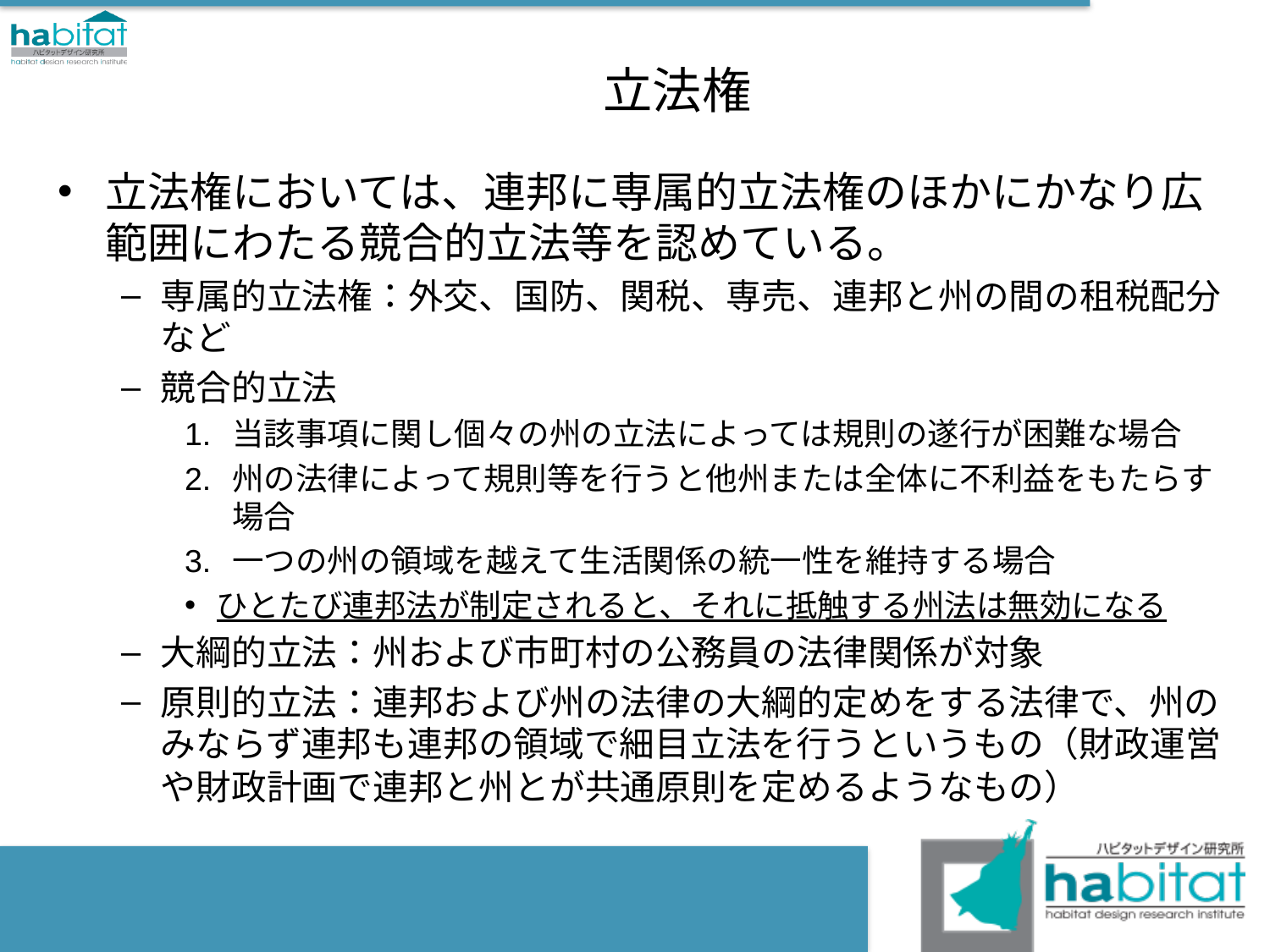

# 立法権
立法権においては、連邦に専属的立法権のほかにかなり広範囲にわたる競合的立法等を認めている。
専属的立法権：外交、国防、関税、専売、連邦と州の間の租税配分など
競合的立法
当該事項に関し個々の州の立法によっては規則の遂行が困難な場合
州の法律によって規則等を行うと他州または全体に不利益をもたらす場合
一つの州の領域を越えて生活関係の統一性を維持する場合
ひとたび連邦法が制定されると、それに抵触する州法は無効になる
大綱的立法：州および市町村の公務員の法律関係が対象
原則的立法：連邦および州の法律の大綱的定めをする法律で、州のみならず連邦も連邦の領域で細目立法を行うというもの（財政運営や財政計画で連邦と州とが共通原則を定めるようなもの）